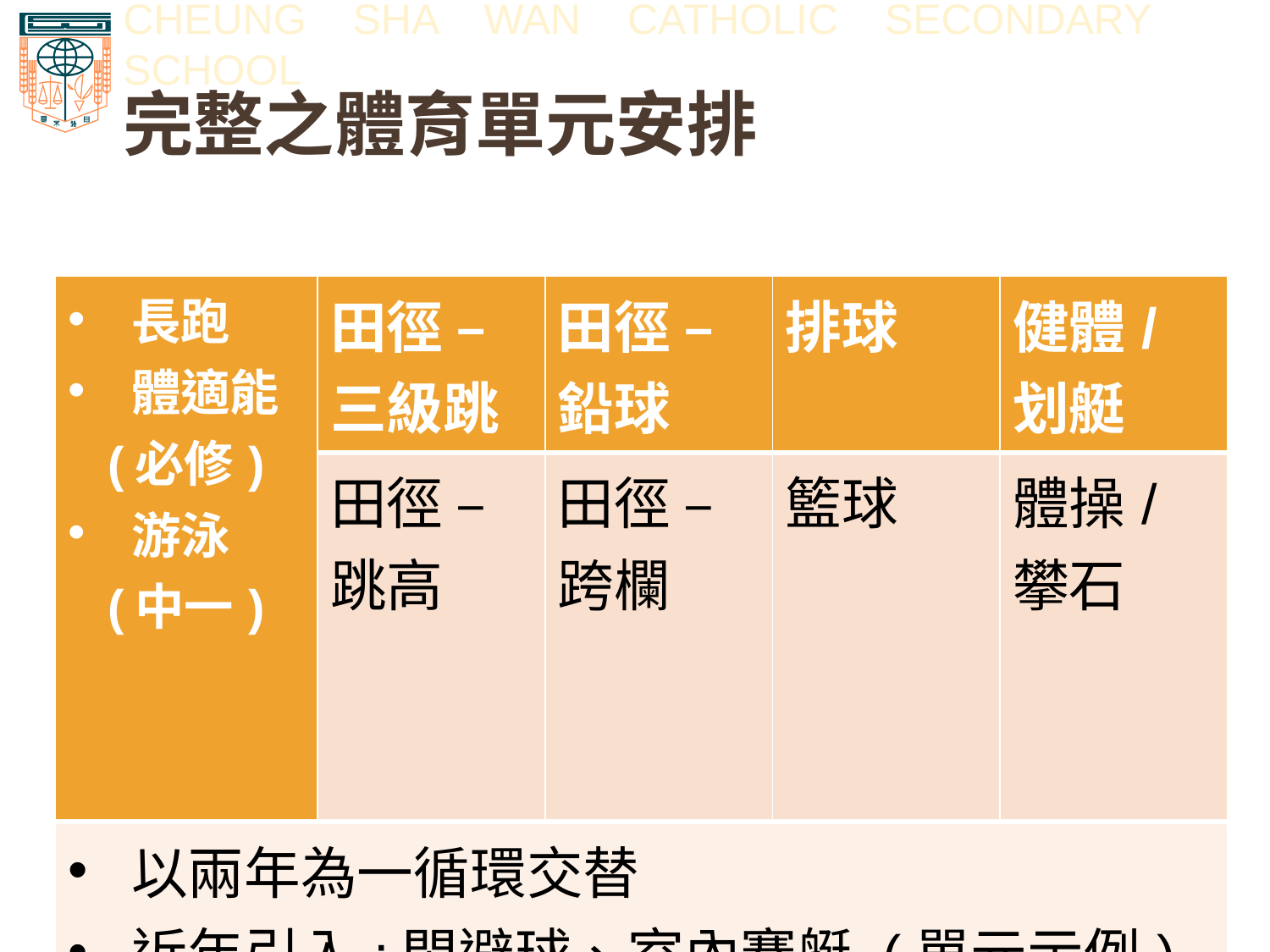

# 完整之體育單元安排
| 長跑 體適能 (必修) 游泳 (中一) | 田徑 – 三級跳 | 田徑 – 鉛球 | 排球 | 健體/ 划艇 |
| --- | --- | --- | --- | --- |
|  | 田徑 – 跳高 | 田徑 – 跨欄 | 籃球 | 體操/ 攀石 |
| 以兩年為一循環交替 近年引入:閃避球、室內賽艇 (單元示例) |  |  |  |  |